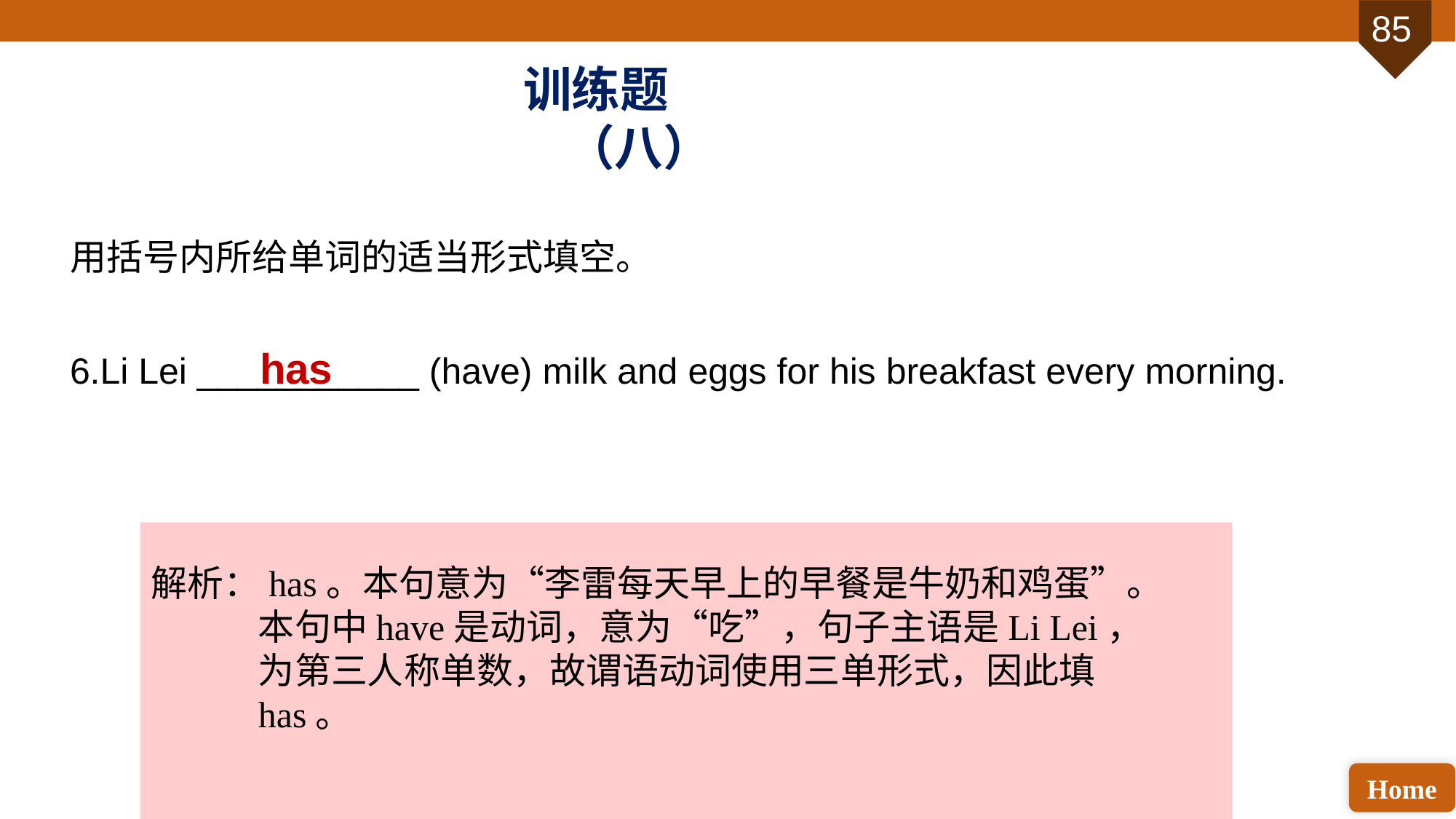

训练题（八）
用括号内所给单词的适当形式填空。

6.Li Lei ___________ (have) milk and eggs for his breakfast every morning.
has

解析：has。本句意为“李雷每天早上的早餐是牛奶和鸡蛋”。本句中have是动词，意为“吃”，句子主语是Li Lei，为第三人称单数，故谓语动词使用三单形式，因此填has。